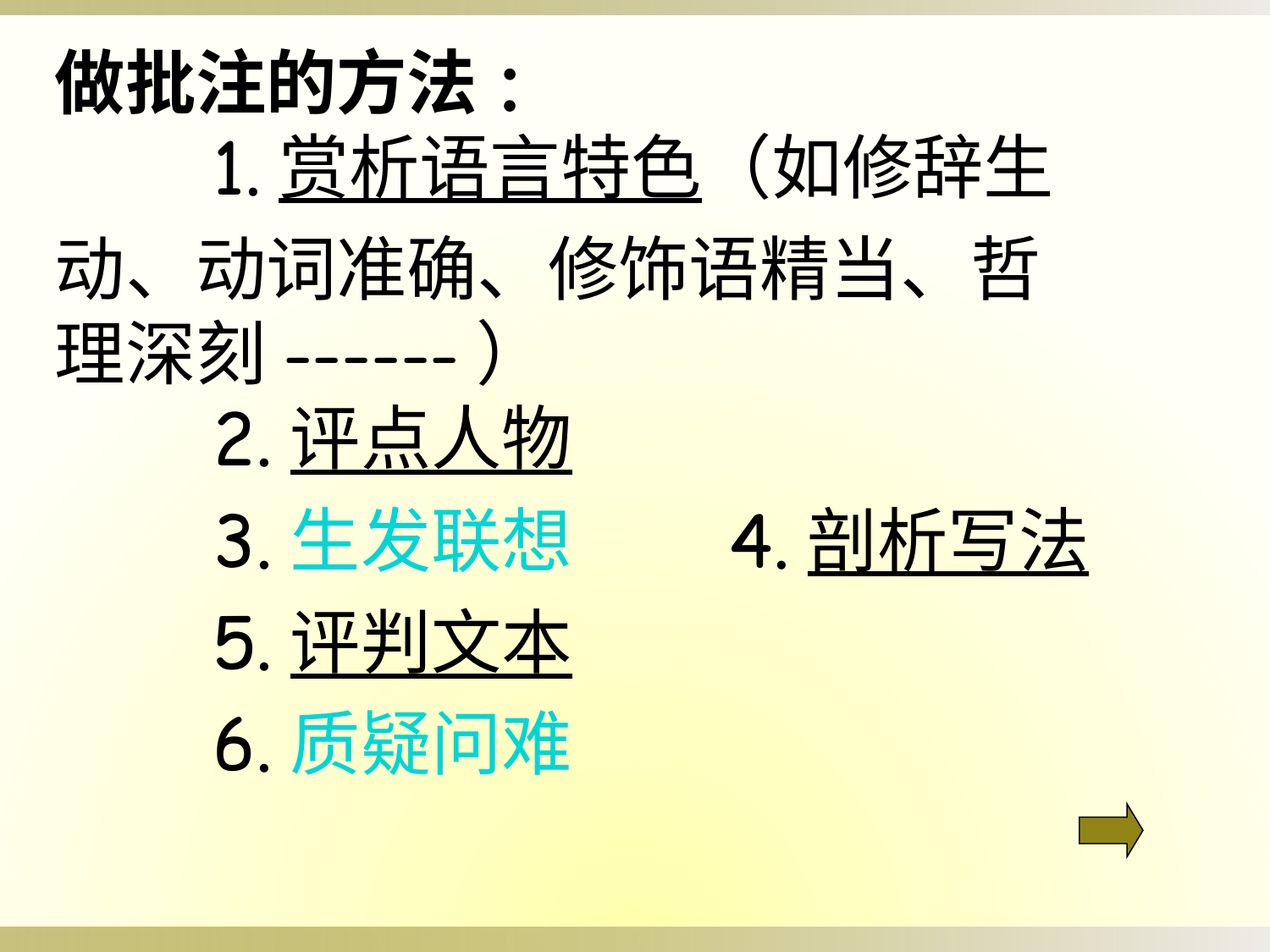

做批注的方法:
　　1.赏析语言特色（如修辞生动、动词准确、修饰语精当、哲理深刻------）
　　2.评点人物
　　3.生发联想
　　4.剖析写法
　　5.评判文本
　　6.质疑问难